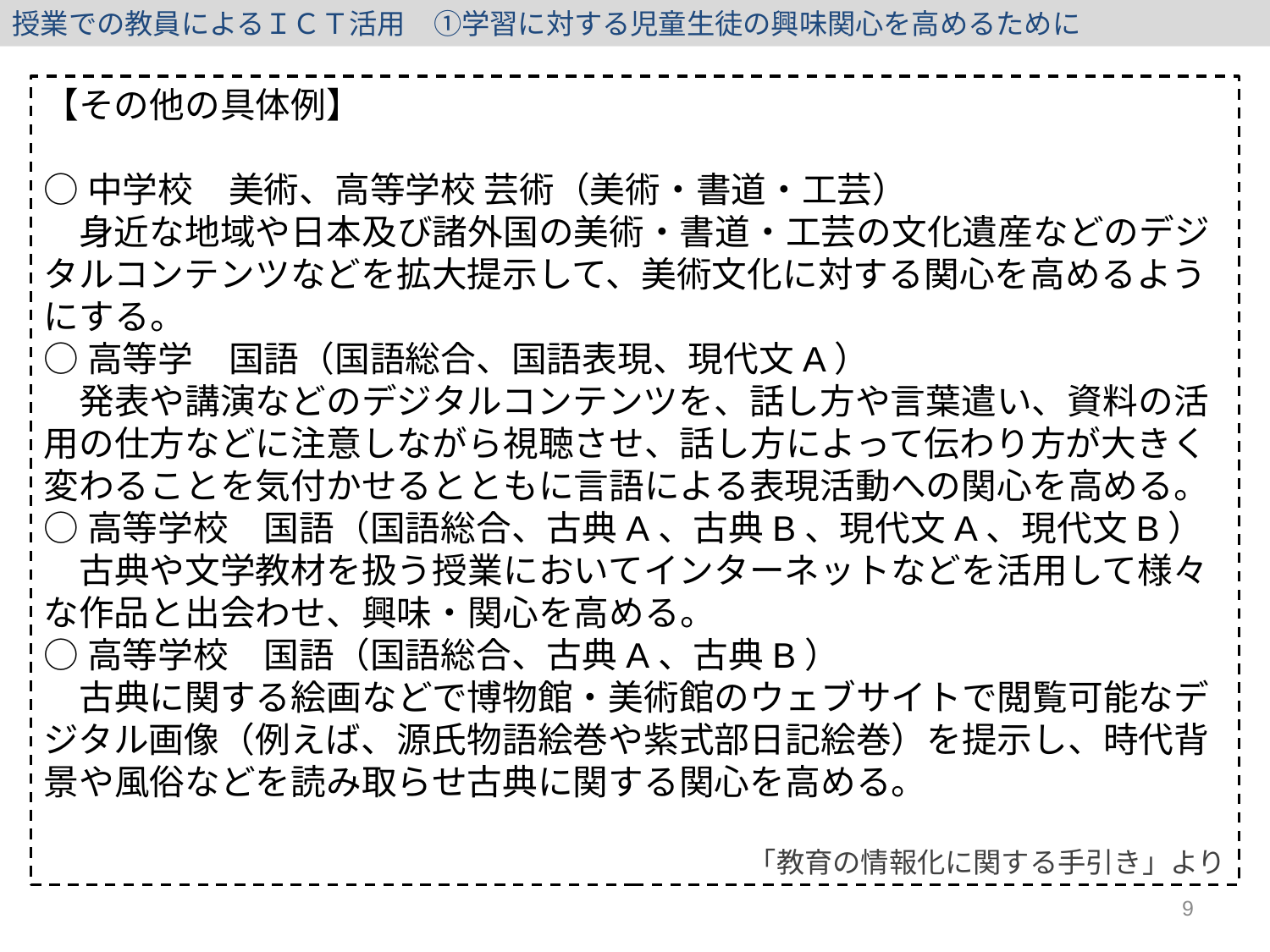

授業での教員によるＩＣＴ活用　①学習に対する児童生徒の興味関心を高めるために
【その他の具体例】

○中学校　美術、高等学校 芸術（美術・書道・工芸）
　身近な地域や日本及び諸外国の美術・書道・工芸の文化遺産などのデジタルコンテンツなどを拡大提示して、美術文化に対する関心を高めるようにする。
○高等学　国語（国語総合、国語表現、現代文A）
　発表や講演などのデジタルコンテンツを、話し方や言葉遣い、資料の活用の仕方などに注意しながら視聴させ、話し方によって伝わり方が大きく変わることを気付かせるとともに言語による表現活動への関心を高める。
○高等学校　国語（国語総合、古典A、古典B、現代文A、現代文B）
　古典や文学教材を扱う授業においてインターネットなどを活用して様々な作品と出会わせ、興味・関心を高める。
○高等学校　国語（国語総合、古典A、古典B）
　古典に関する絵画などで博物館・美術館のウェブサイトで閲覧可能なデジタル画像（例えば、源氏物語絵巻や紫式部日記絵巻）を提示し、時代背景や風俗などを読み取らせ古典に関する関心を高める。

「教育の情報化に関する手引き」より
9